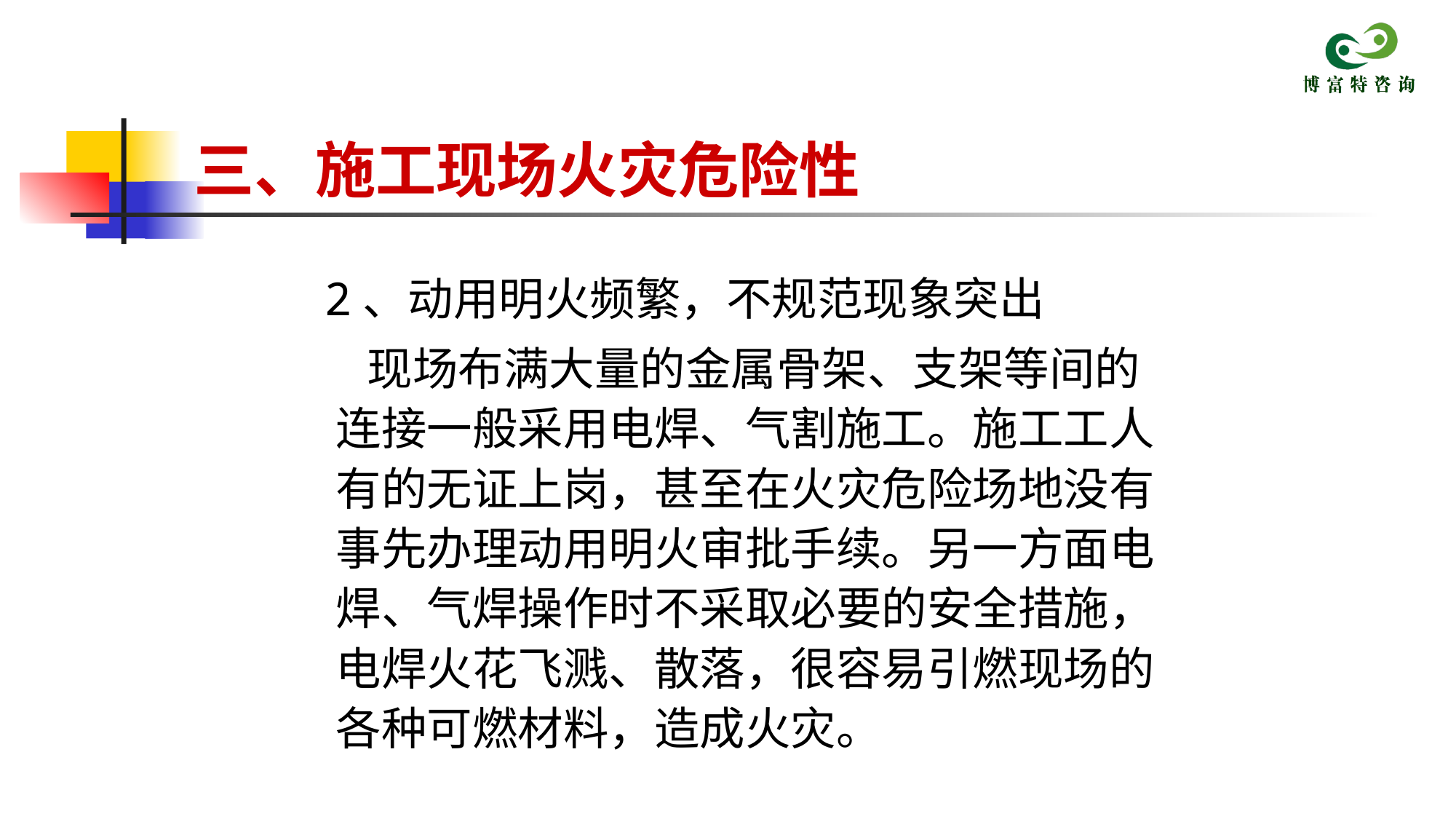

# 三、施工现场火灾危险性
 2、动用明火频繁，不规范现象突出
      现场布满大量的金属骨架、支架等间的连接一般采用电焊、气割施工。施工工人有的无证上岗，甚至在火灾危险场地没有事先办理动用明火审批手续。另一方面电焊、气焊操作时不采取必要的安全措施，电焊火花飞溅、散落，很容易引燃现场的各种可燃材料，造成火灾。